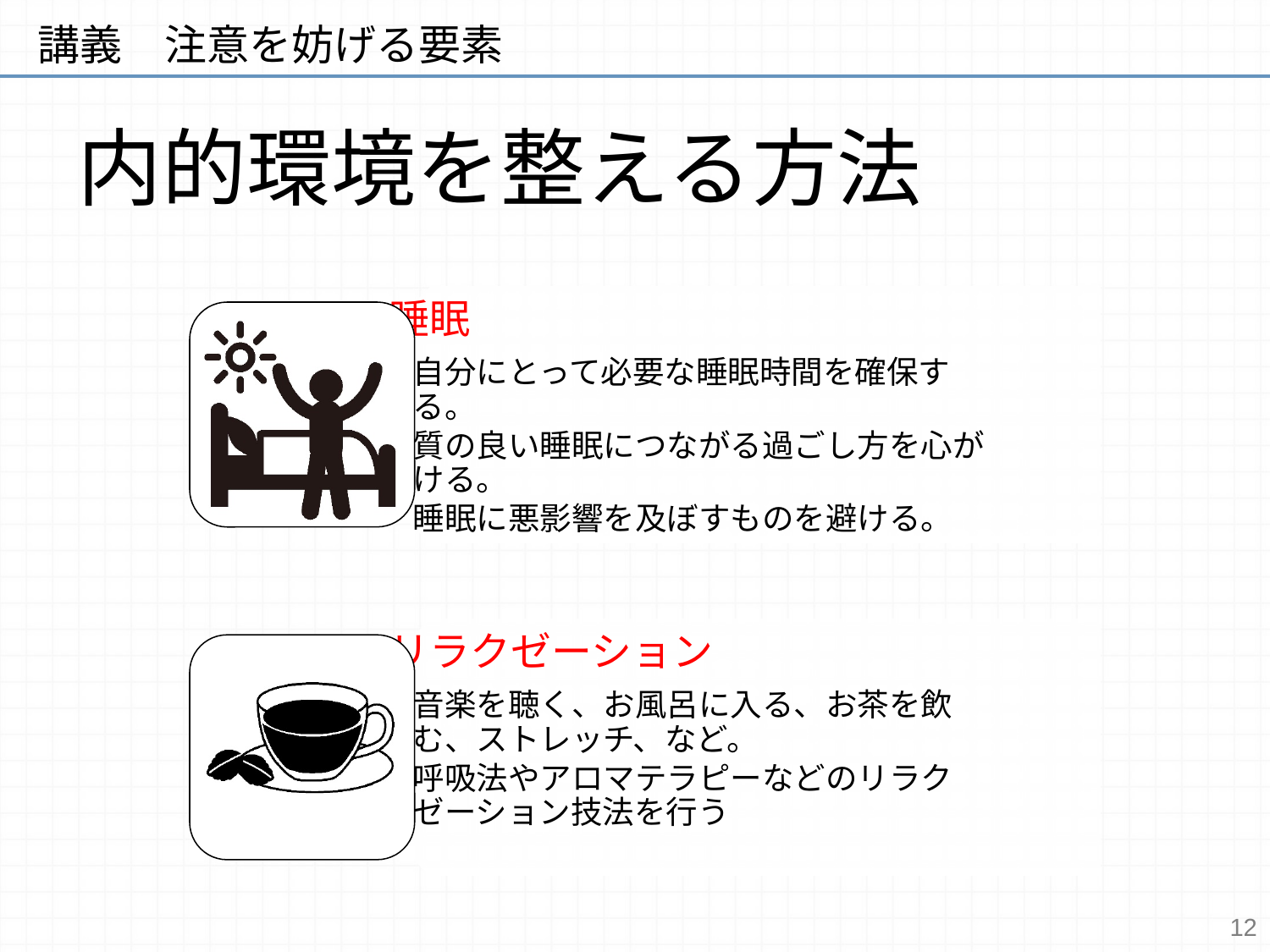

講義　注意を妨げる要素
# 内的環境を整える方法
睡眠
自分にとって必要な睡眠時間を確保する。
質の良い睡眠につながる過ごし方を心がける。
睡眠に悪影響を及ぼすものを避ける。
リラクゼーション
音楽を聴く、お風呂に入る、お茶を飲む、ストレッチ、など。
呼吸法やアロマテラピーなどのリラクゼーション技法を行う
12